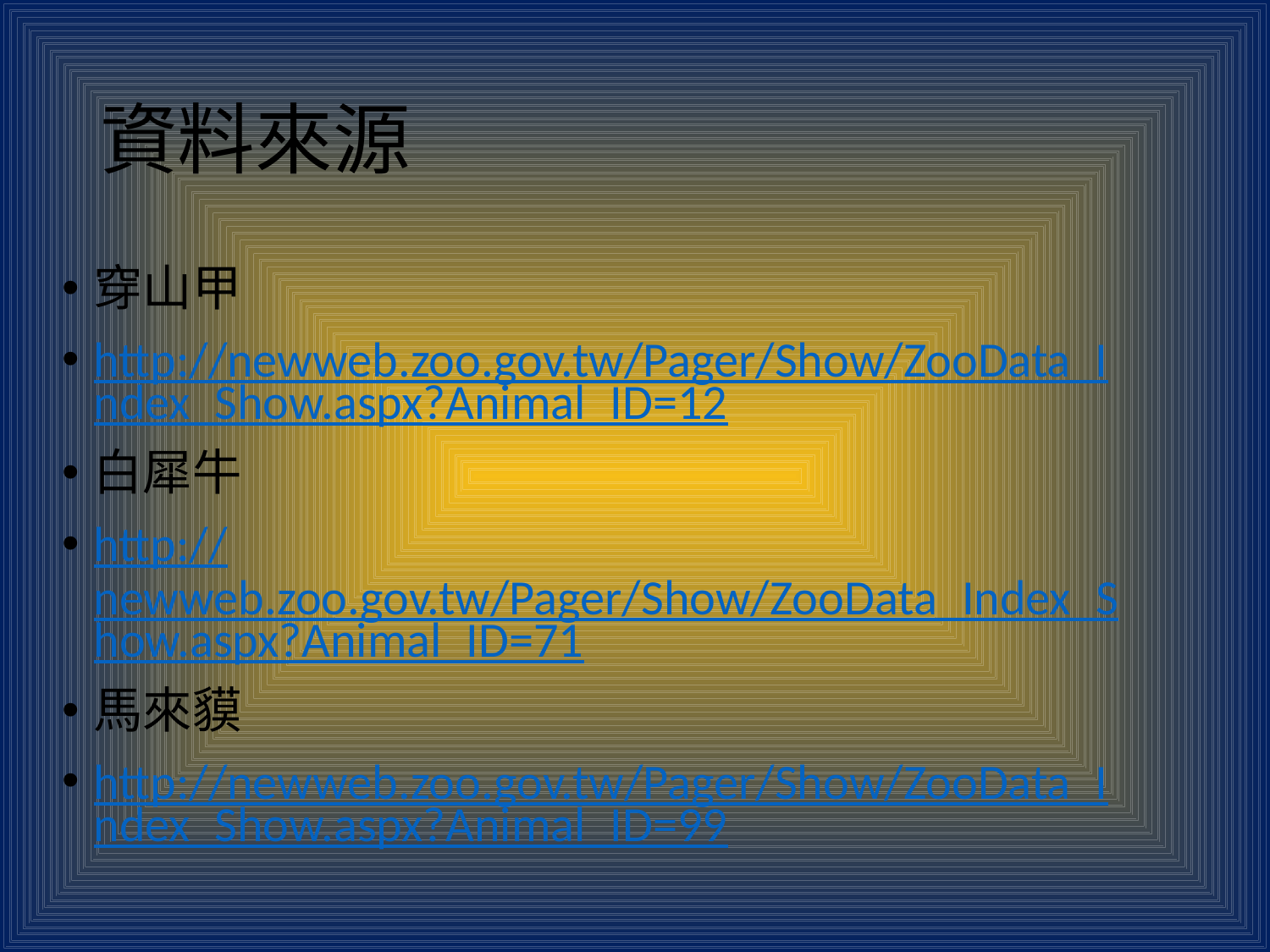

# 資料來源
穿山甲
http://newweb.zoo.gov.tw/Pager/Show/ZooData_Index_Show.aspx?Animal_ID=12
白犀牛
http://newweb.zoo.gov.tw/Pager/Show/ZooData_Index_Show.aspx?Animal_ID=71
馬來貘
http://newweb.zoo.gov.tw/Pager/Show/ZooData_Index_Show.aspx?Animal_ID=99